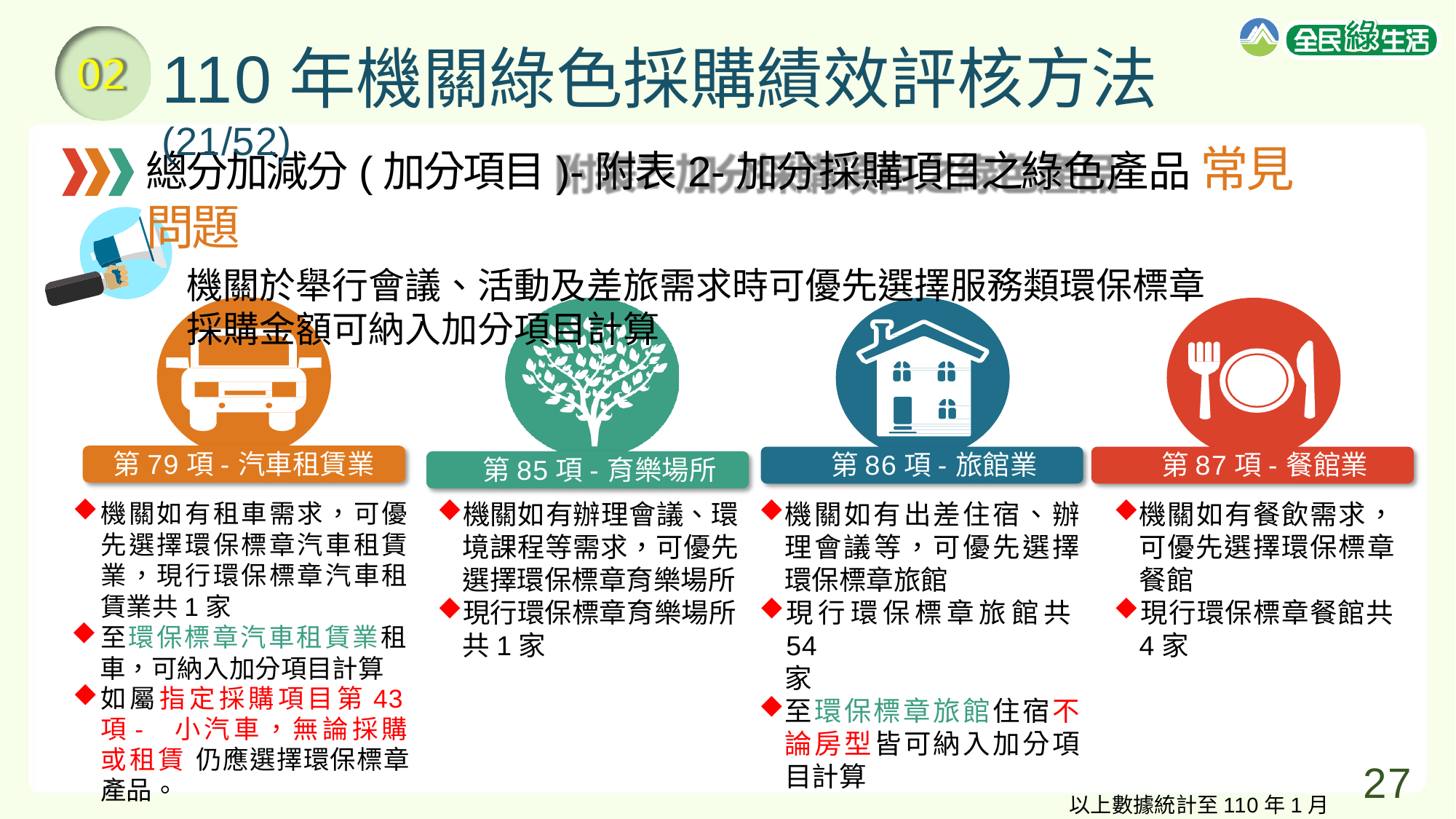

# 110年機關綠色採購績效評核方法(21/52)
02
總分加減分(加分項目)-附表2-加分採購項目之綠色產品 常見問題
機關於舉行會議、活動及差旅需求時可優先選擇服務類環保標章 採購金額可納入加分項目計算

第79項-汽車租賃業
機關如有租車需求，可優 先選擇環保標章汽車租賃 業，現行環保標章汽車租 賃業共1家
至環保標章汽車租賃業租
車，可納入加分項目計算
如屬指定採購項目第43項-  小汽車，無論採購或租賃 仍應選擇環保標章產品。
第86項-旅館業
機關如有出差住宿、辦 理會議等，可優先選擇 環保標章旅館
現行環保標章旅館共54
家
至環保標章旅館住宿不 論房型皆可納入加分項 目計算
第87項-餐館業
機關如有餐飲需求， 可優先選擇環保標章 餐館
現行環保標章餐館共
4家

第85項-育樂場所
機關如有辦理會議、環 境課程等需求，可優先 選擇環保標章育樂場所
現行環保標章育樂場所 共1家
27
以上數據統計至110年1月底